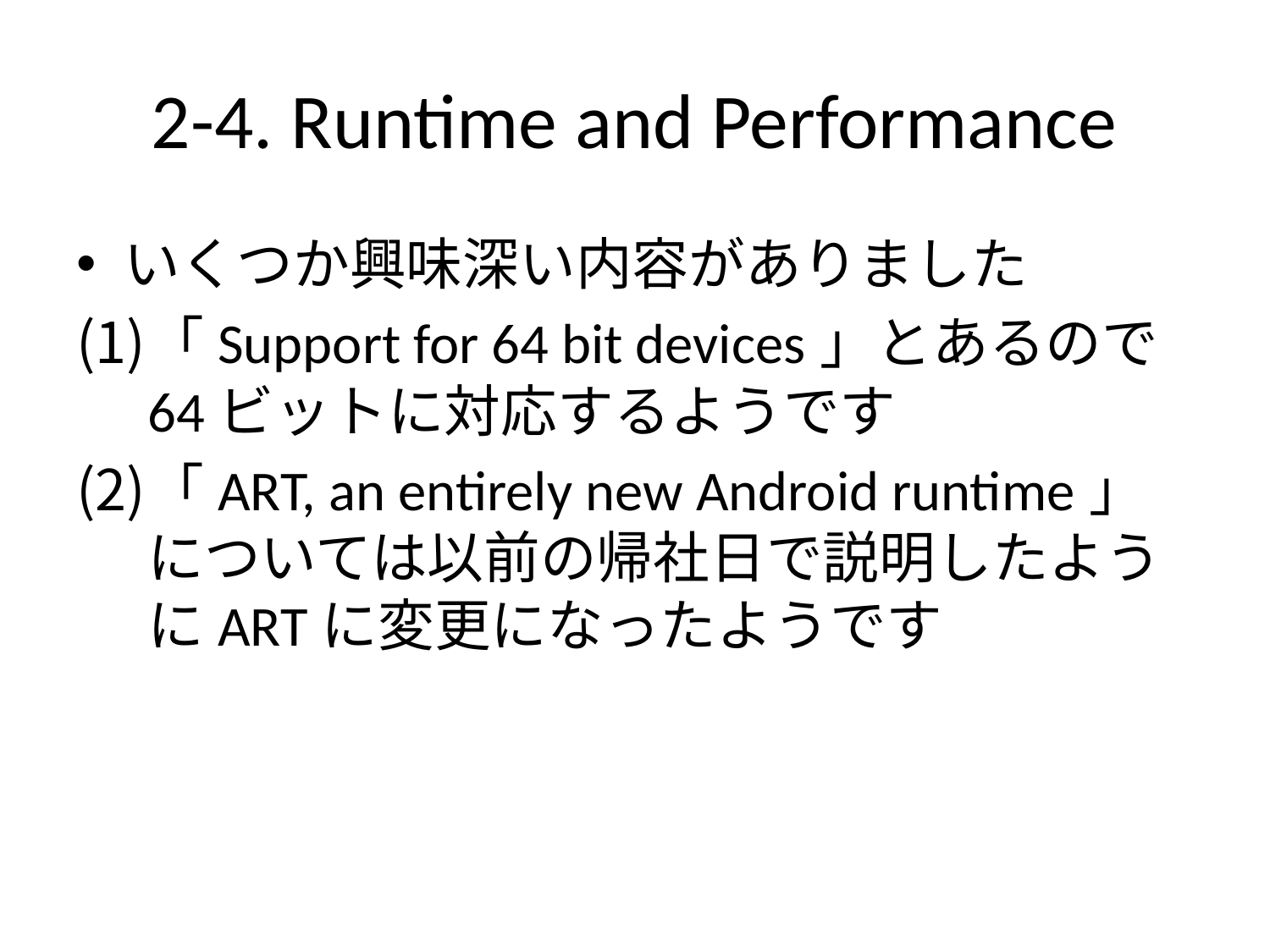

# 2-4. Runtime and Performance
いくつか興味深い内容がありました
「Support for 64 bit devices」とあるので64ビットに対応するようです
「ART, an entirely new Android runtime」については以前の帰社日で説明したようにARTに変更になったようです